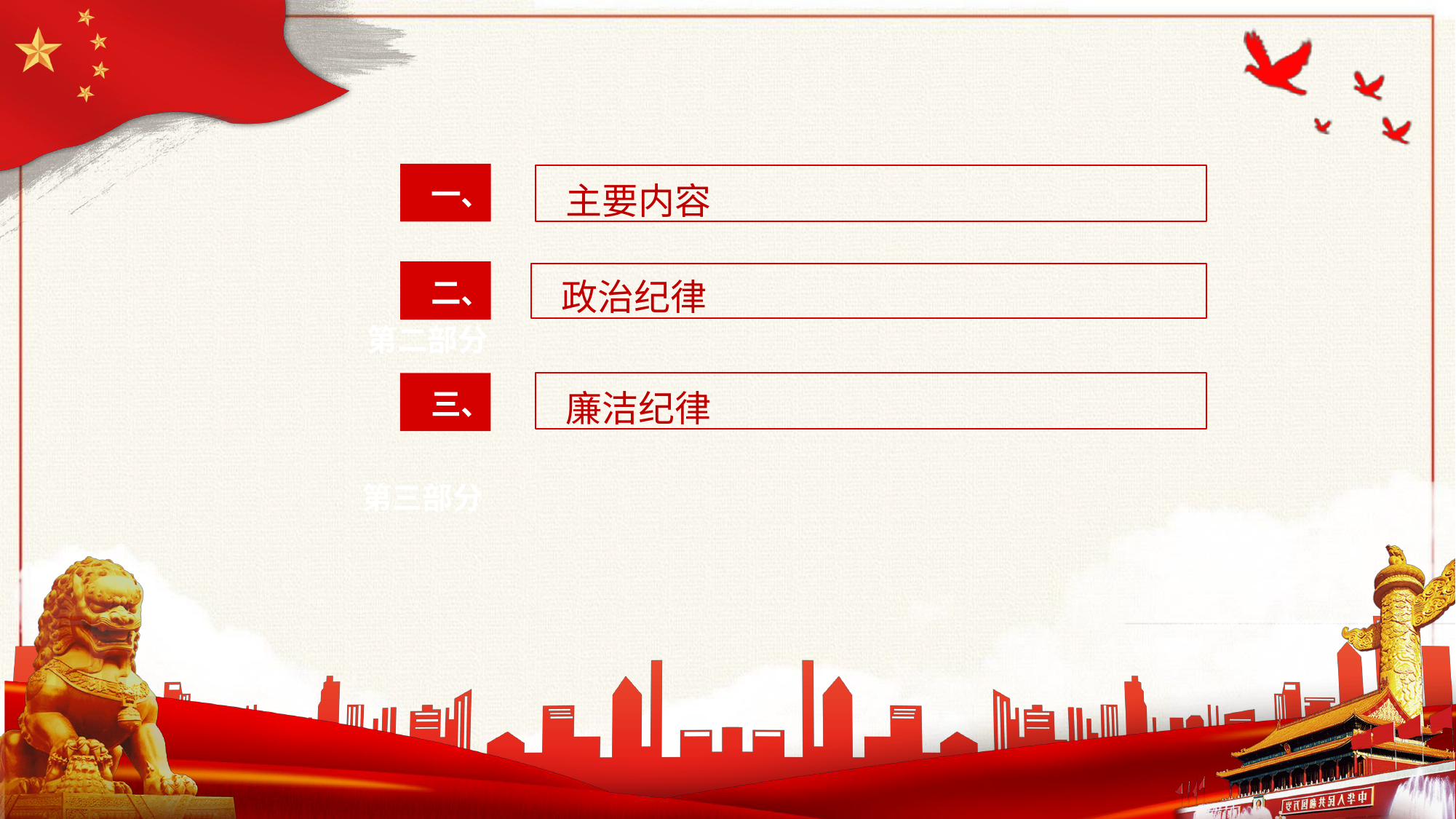

#
一、
主要内容
二、
政治纪律
第二部分
三、
廉洁纪律
第三部分